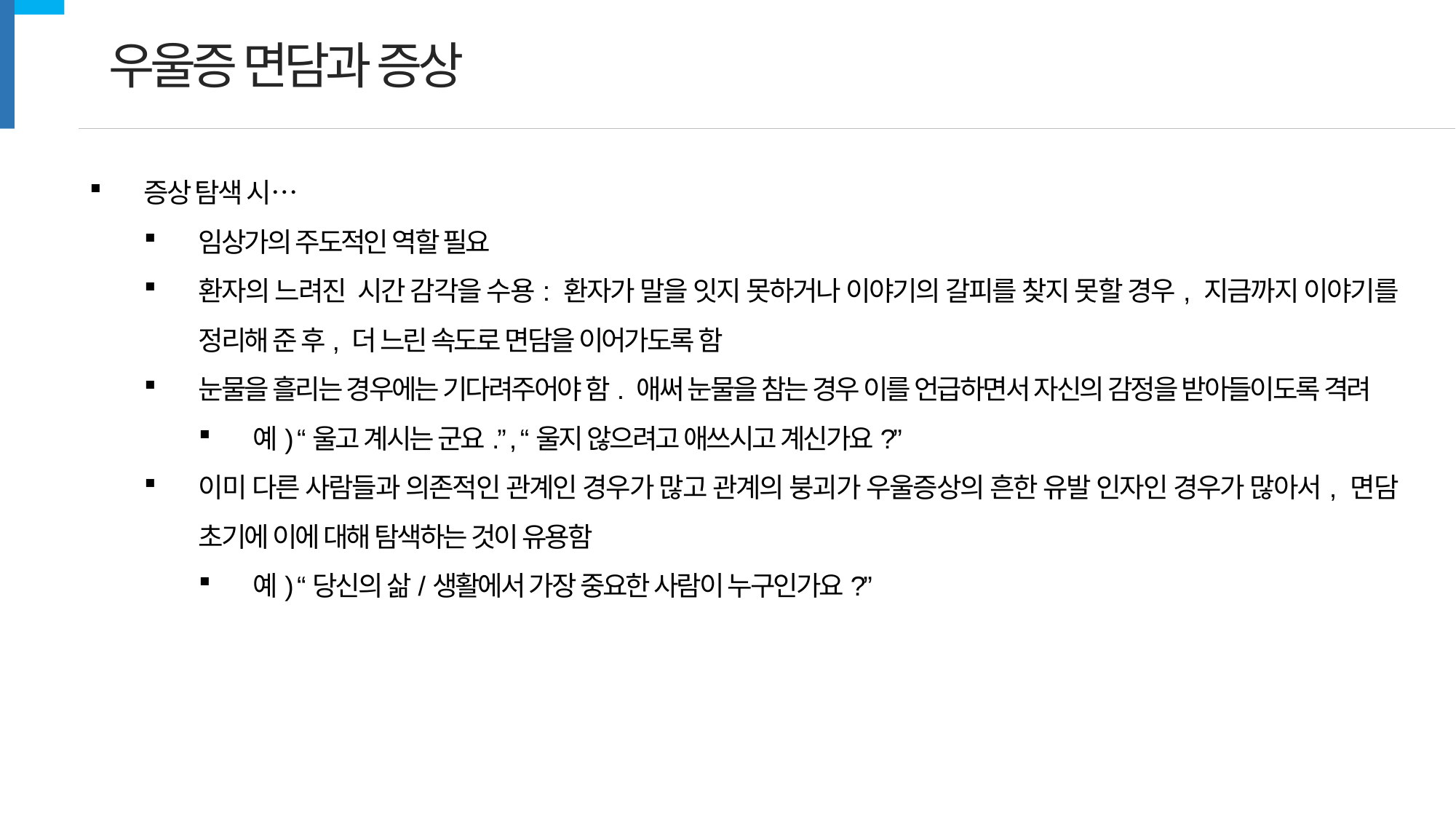

우울증 면담과 증상

증상 탐색 시…
임상가의 주도적인 역할 필요
환자의 느려진  시간 감각을 수용: 환자가 말을 잇지 못하거나 이야기의 갈피를 찾지 못할 경우, 지금까지 이야기를 정리해 준 후, 더 느린 속도로 면담을 이어가도록 함
눈물을 흘리는 경우에는 기다려주어야 함. 애써 눈물을 참는 경우 이를 언급하면서 자신의 감정을 받아들이도록 격려
예) “울고 계시는 군요.” , “울지 않으려고 애쓰시고 계신가요?”
이미 다른 사람들과 의존적인 관계인 경우가 많고 관계의 붕괴가 우울증상의 흔한 유발 인자인 경우가 많아서, 면담 초기에 이에 대해 탐색하는 것이 유용함
예) “당신의 삶/생활에서 가장 중요한 사람이 누구인가요?”